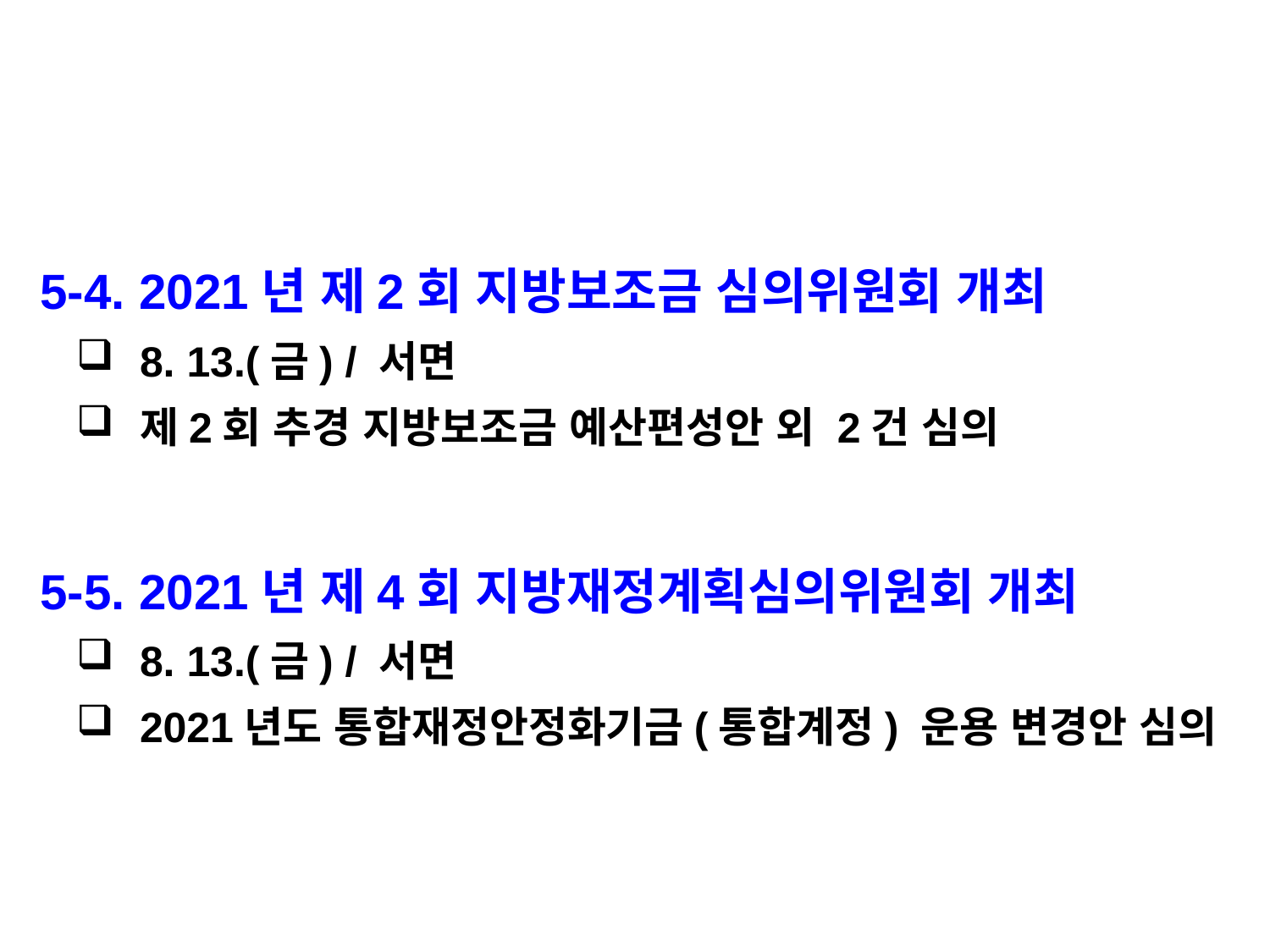

5-4. 2021년 제2회 지방보조금 심의위원회 개최
8. 13.(금) / 서면
제2회 추경 지방보조금 예산편성안 외 2건 심의
  5-5. 2021년 제4회 지방재정계획심의위원회 개최
8. 13.(금) / 서면
2021년도 통합재정안정화기금(통합계정) 운용 변경안 심의